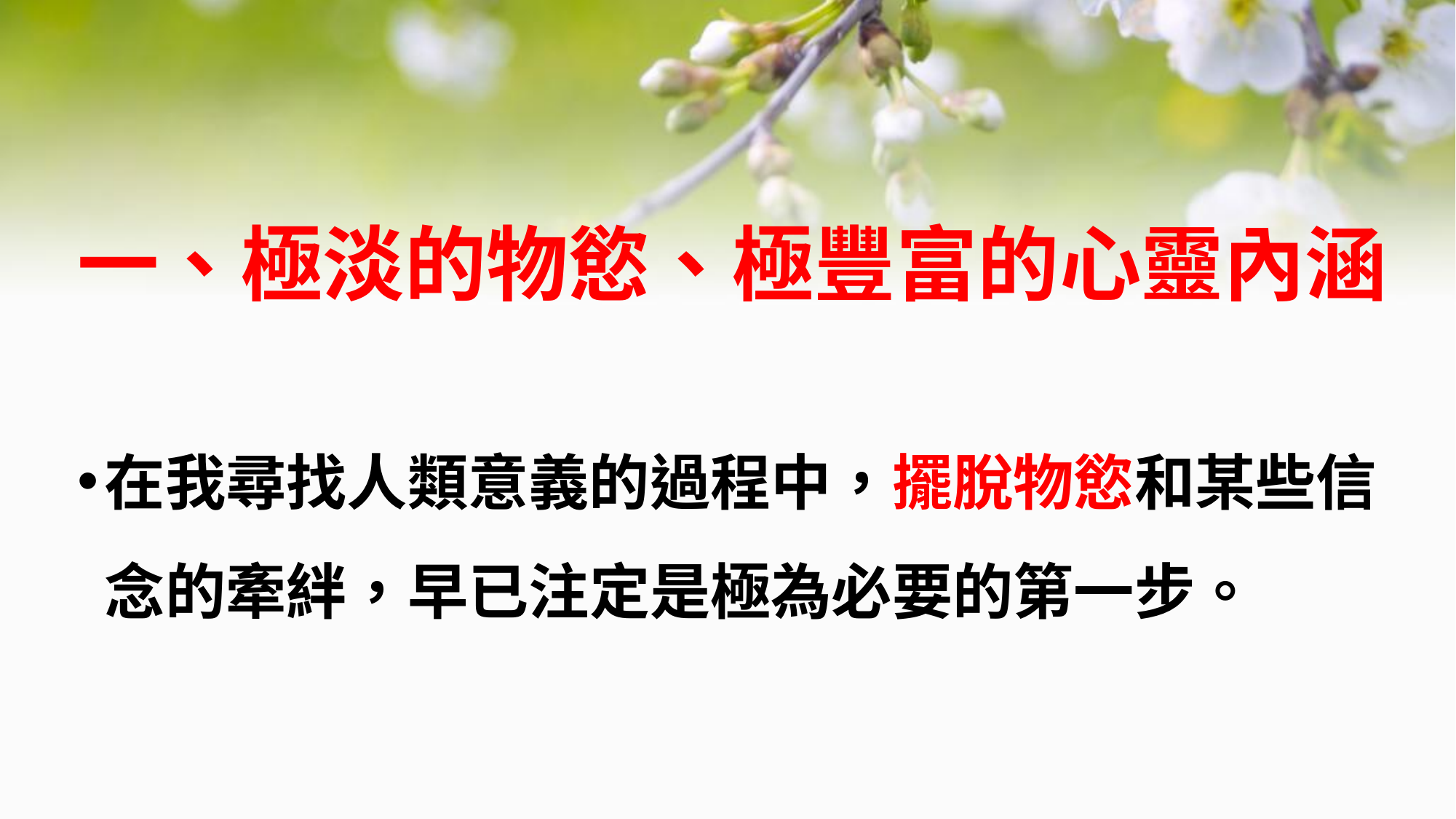

一、極淡的物慾、極豐富的心靈內涵

在我尋找人類意義的過程中，擺脫物慾和某些信念的牽絆，早已注定是極為必要的第一步。